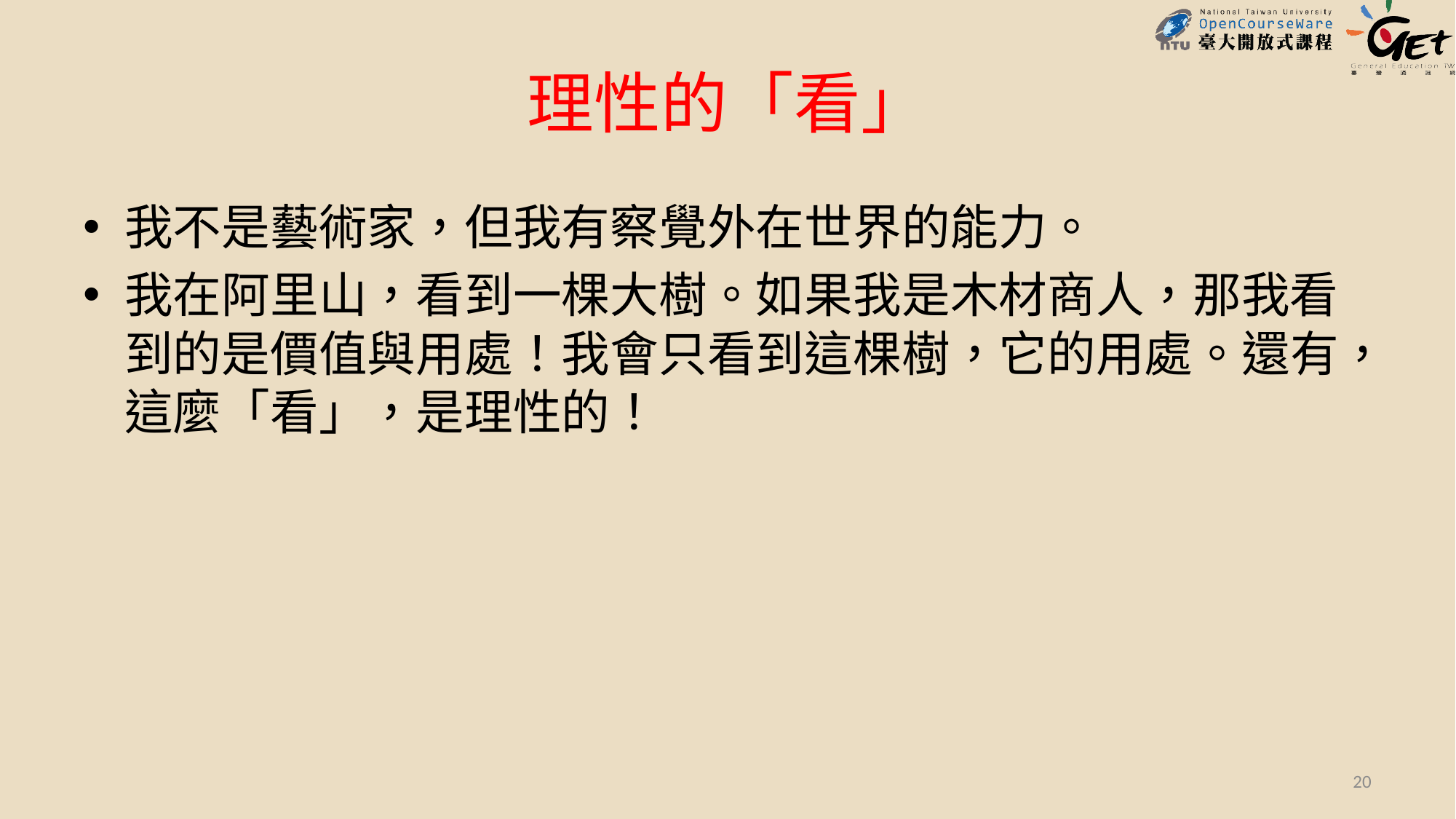

# 理性的「看」
我不是藝術家，但我有察覺外在世界的能力。
我在阿里山，看到一棵大樹。如果我是木材商人，那我看到的是價值與用處！我會只看到這棵樹，它的用處。還有，這麼「看」，是理性的！
20